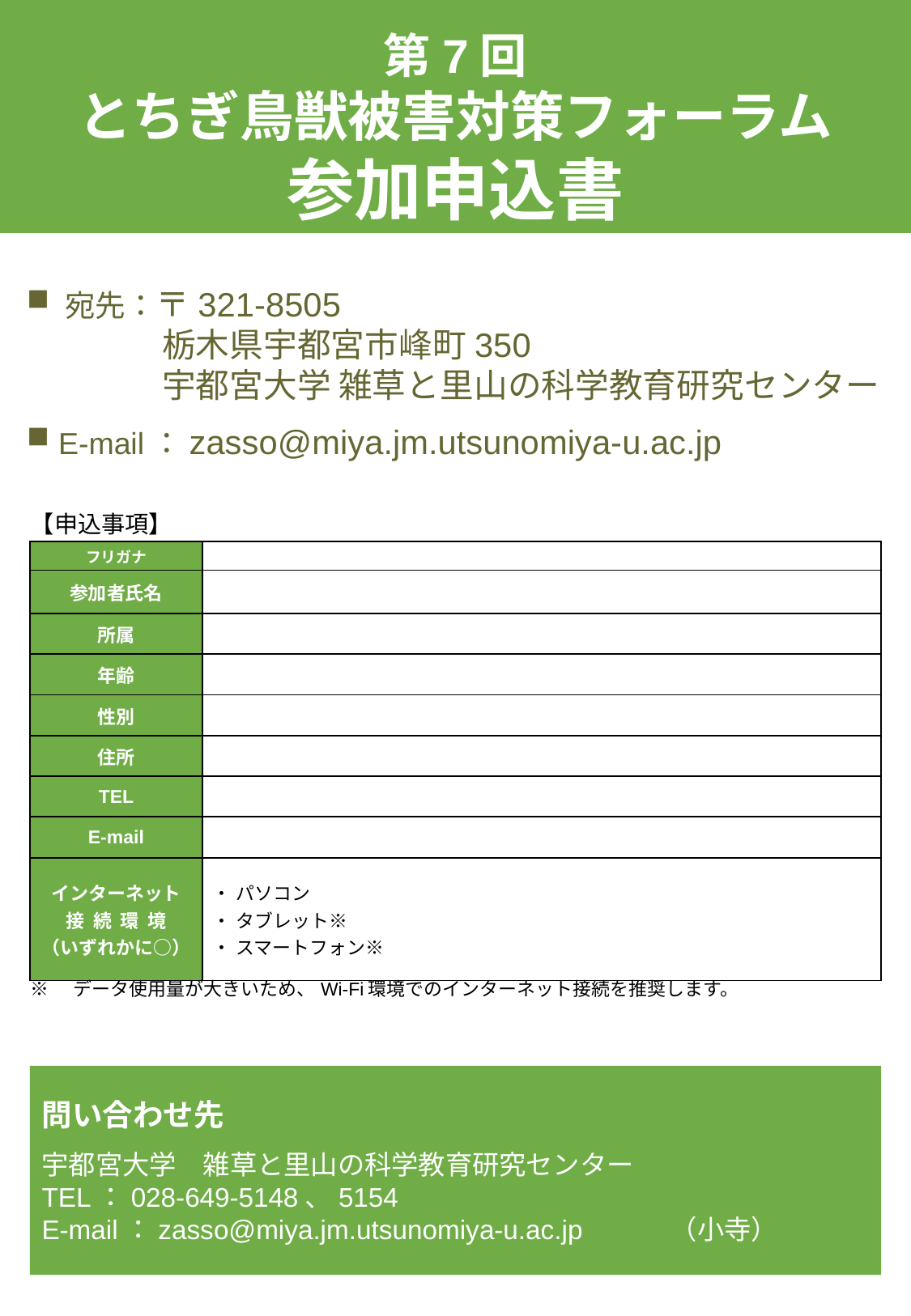

第7回
とちぎ鳥獣被害対策フォーラム
参加申込書
宛先：〒321-8505
　　　　栃木県宇都宮市峰町350
　　　　宇都宮大学 雑草と里山の科学教育研究センター

 E-mail：zasso@miya.jm.utsunomiya-u.ac.jp
| 【申込事項】 |
| --- |
| フリガナ |  |
| --- | --- |
| 参加者氏名 |  |
| 所属 |  |
| 年齢 |  |
| 性別 |  |
| 住所 |  |
| TEL |  |
| E-mail |  |
| インターネット 接 続 環 境 （いずれかに○） | ・ パソコン ・ タブレット※ ・ スマートフォン※ |
| ※　データ使用量が大きいため、Wi-Fi環境でのインターネット接続を推奨します。 |
| --- |
問い合わせ先

宇都宮大学　雑草と里山の科学教育研究センター
TEL：028-649-5148、5154
E-mail：zasso@miya.jm.utsunomiya-u.ac.jp　　　（小寺）